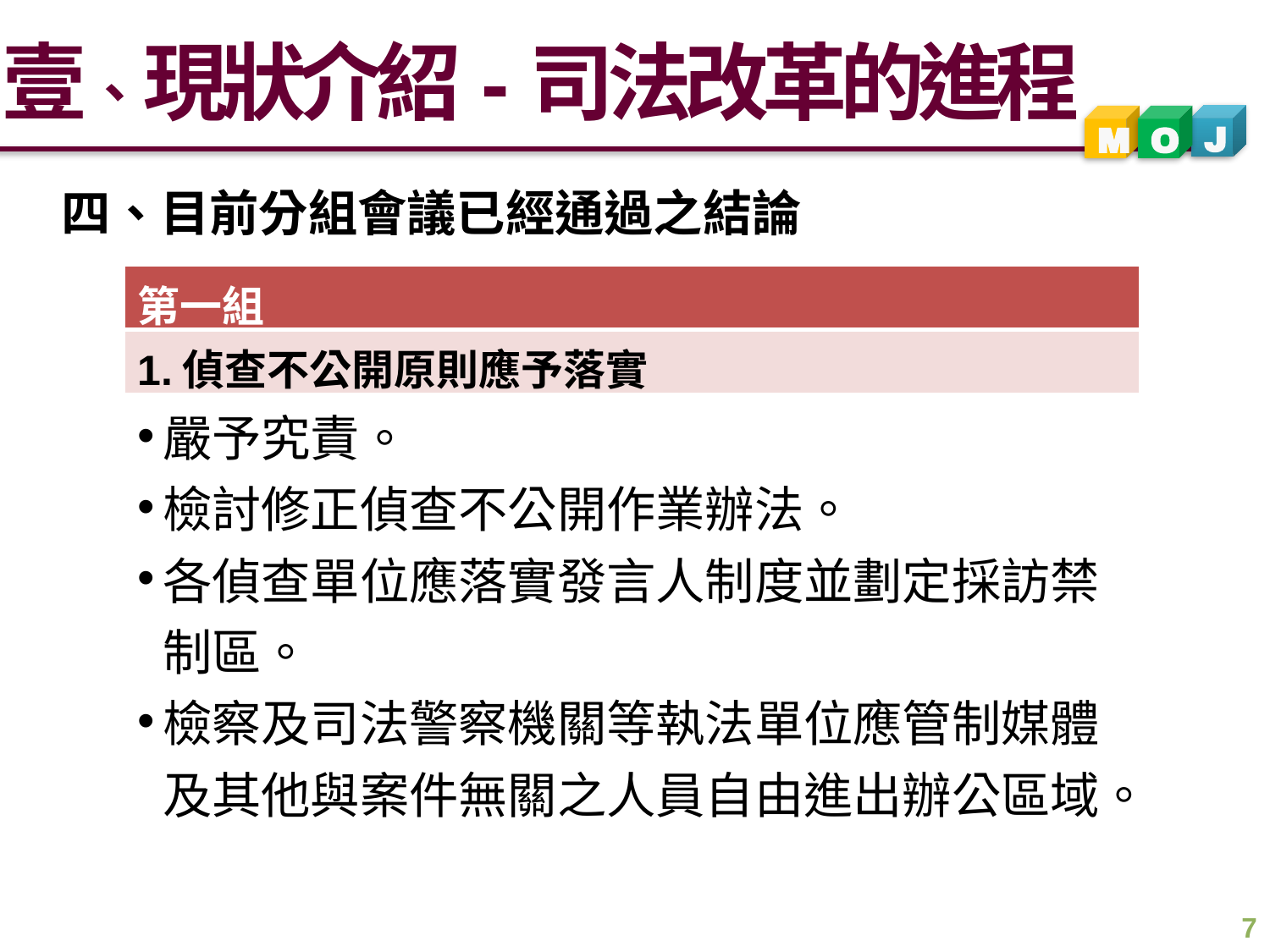

壹、現狀介紹-司法改革的進程
J
M
O
四、目前分組會議已經通過之結論
| 第一組 |
| --- |
| 1.偵查不公開原則應予落實 |
| 嚴予究責。 檢討修正偵查不公開作業辦法。 各偵查單位應落實發言人制度並劃定採訪禁制區。 檢察及司法警察機關等執法單位應管制媒體及其他與案件無關之人員自由進出辦公區域。 |
7